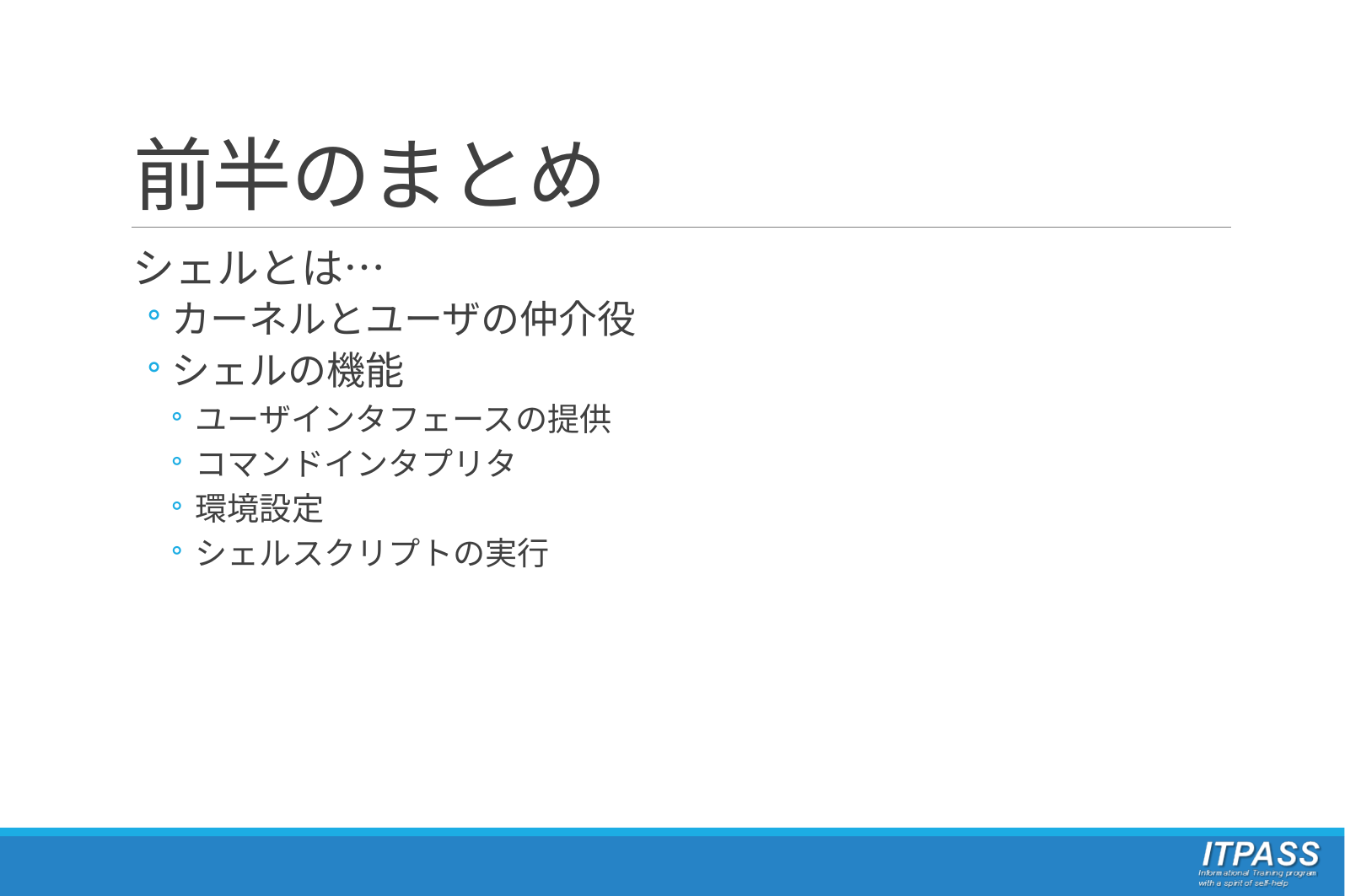

# 前半のまとめ
シェルとは…
カーネルとユーザの仲介役
シェルの機能
ユーザインタフェースの提供
コマンドインタプリタ
環境設定
シェルスクリプトの実行